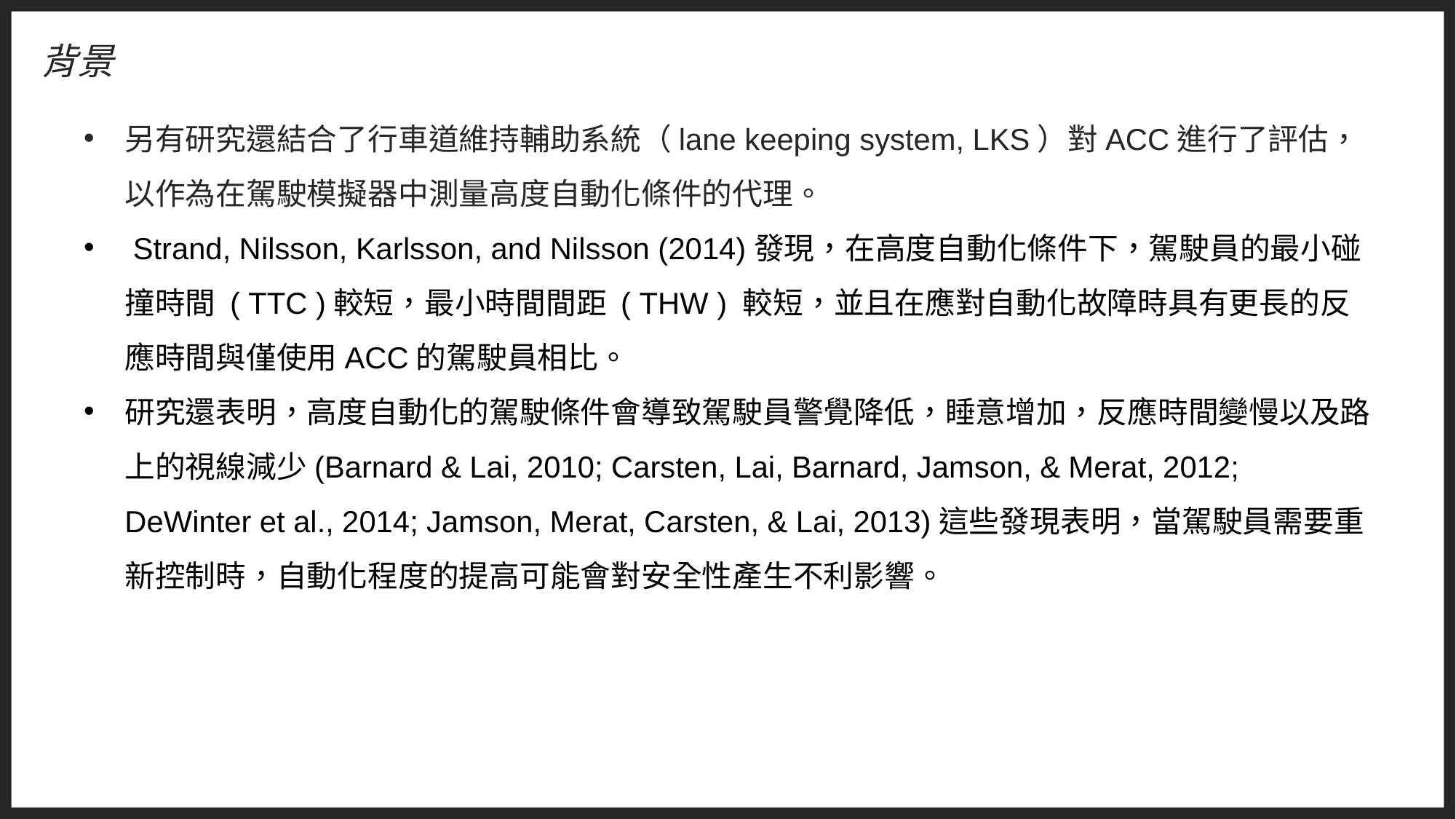

背景
另有研究還結合了行車道維持輔助系統（lane keeping system, LKS）對ACC進行了評估，以作為在駕駛模擬器中測量高度自動化條件的代理。
 Strand, Nilsson, Karlsson, and Nilsson (2014)發現，在高度自動化條件下，駕駛員的最小碰撞時間 ( TTC )較短，最小時間間距 ( THW ) 較短，並且在應對自動化故障時具有更長的反應時間與僅使用ACC的駕駛員相比。
研究還表明，高度自動化的駕駛條件會導致駕駛員警覺降低，睡意增加，反應時間變慢以及路上的視線減少(Barnard & Lai, 2010; Carsten, Lai, Barnard, Jamson, & Merat, 2012; DeWinter et al., 2014; Jamson, Merat, Carsten, & Lai, 2013)這些發現表明，當駕駛員需要重新控制時，自動化程度的提高可能會對安全性產生不利影響。